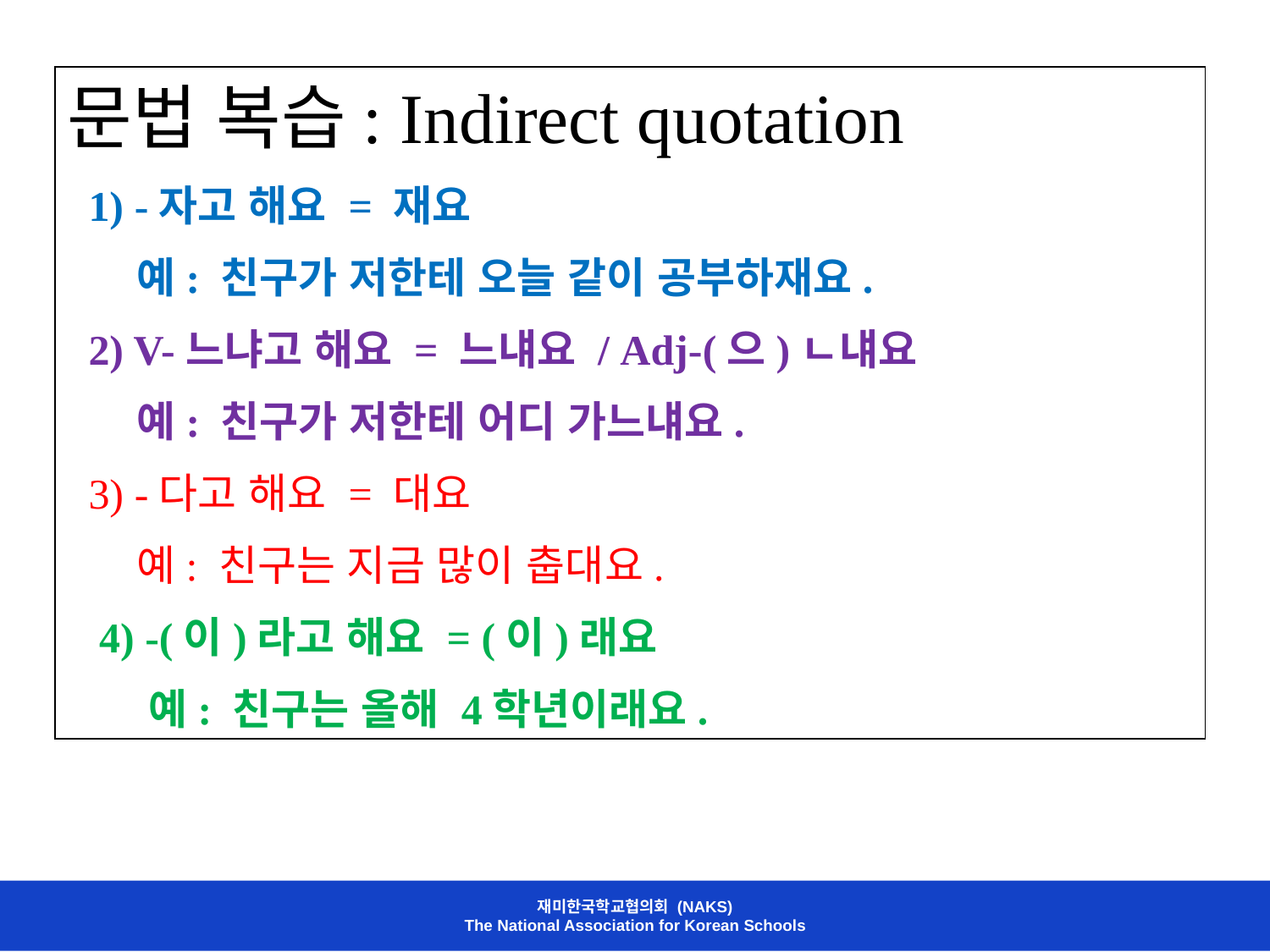

문법 복습: Indirect quotation
  1) -자고 해요 = 재요
     예: 친구가 저한테 오늘 같이 공부하재요.
  2) V-느냐고 해요 = 느냬요 / Adj-(으)ㄴ냬요
     예: 친구가 저한테 어디 가느냬요.
  3) -다고 해요 = 대요
     예: 친구는 지금 많이 춥대요.
   4) -(이)라고 해요 = (이)래요
      예: 친구는 올해 4학년이래요.
재미한국학교협의회 (NAKS)
The National Association for Korean Schools